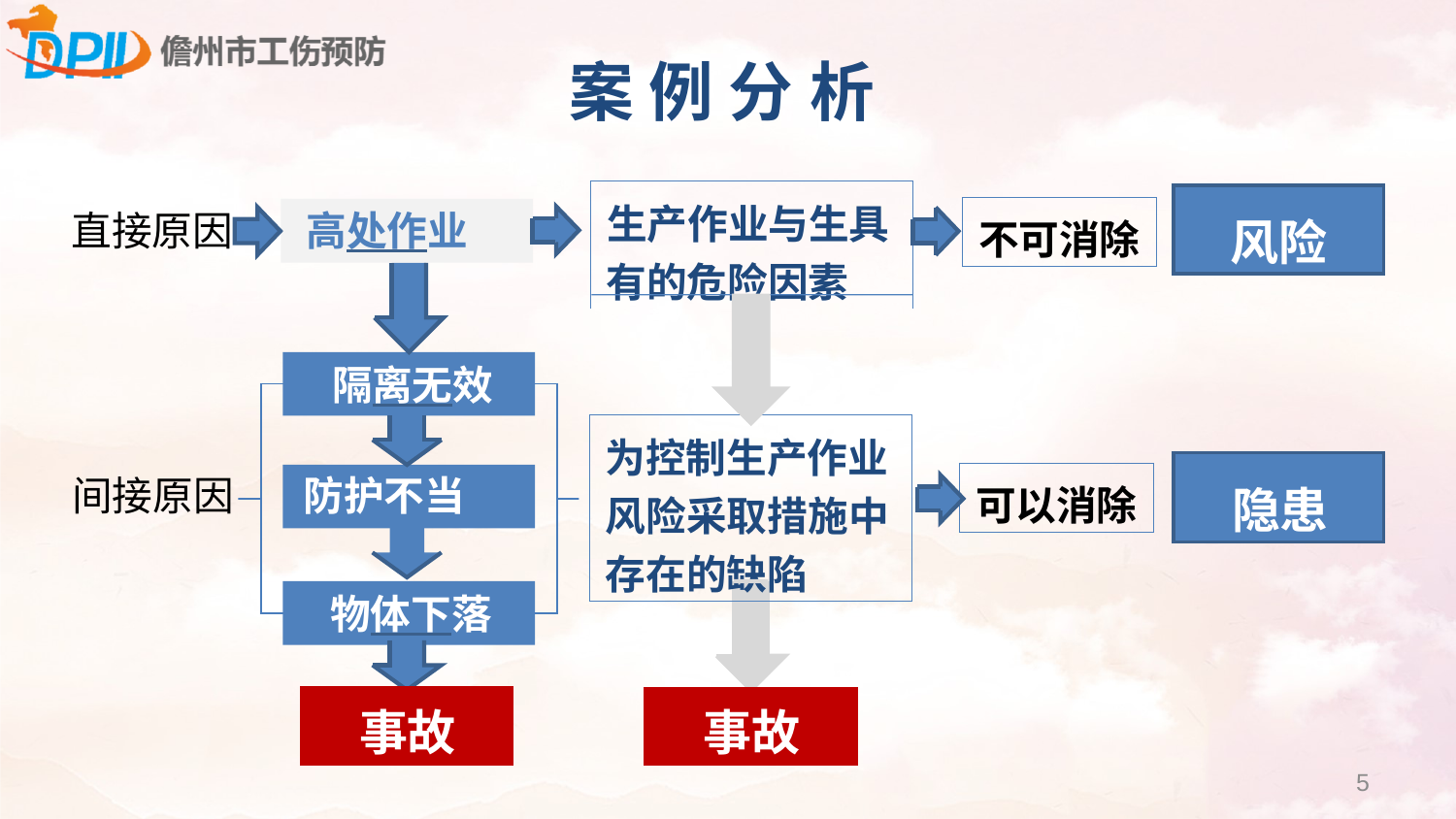

案 例 分 析
| 生产作业与生具 有的危险因素 |
| --- |
| 风险 |
| --- |
| 不可消除 |
| --- |

直接原因       高处作业

间接原因        防护不当

	隔离无效

| 为控制生产作业 风险采取措施中 存在的缺陷 |
| --- |

| 隐患 |
| --- |
| 可以消除 |
| --- |

	物体下落

| 事故 |
| --- |
| 事故 |
| --- |

5